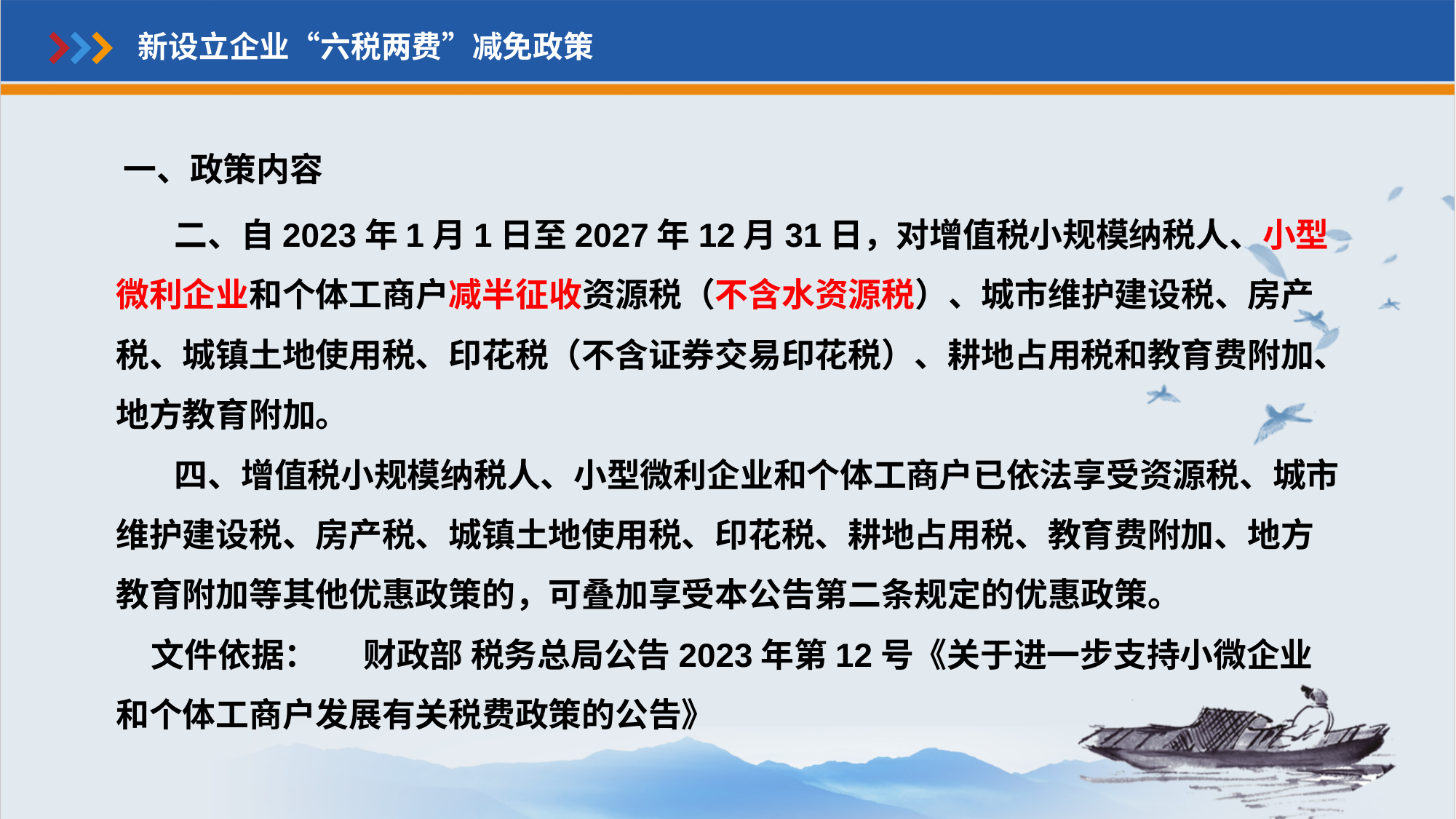

新设立企业“六税两费”减免政策

一、政策内容
  二、自2023年1月1日至2027年12月31日，对增值税小规模纳税人、小型微利企业和个体工商户减半征收资源税（不含水资源税）、城市维护建设税、房产税、城镇土地使用税、印花税（不含证券交易印花税）、耕地占用税和教育费附加、地方教育附加。
  四、增值税小规模纳税人、小型微利企业和个体工商户已依法享受资源税、城市维护建设税、房产税、城镇土地使用税、印花税、耕地占用税、教育费附加、地方教育附加等其他优惠政策的，可叠加享受本公告第二条规定的优惠政策。
文件依据：      财政部 税务总局公告2023年第12号《关于进一步支持小微企业和个体工商户发展有关税费政策的公告》